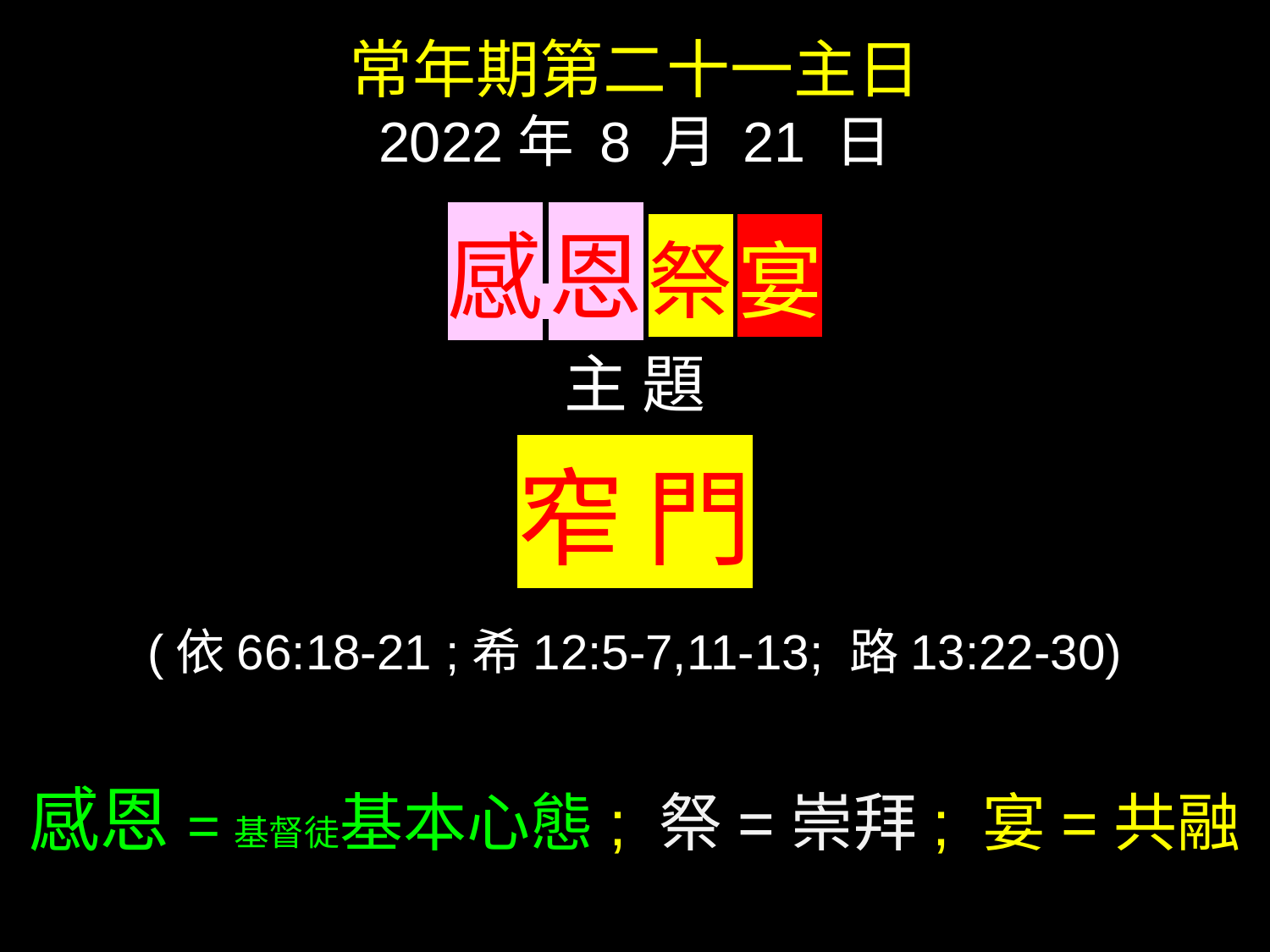

常年期第二十一主日
2022年 8 月 21 日

感 恩 祭 宴

主 題
窄 門
(依66:18-21 ;希12:5-7,11-13; 路13:22-30)

感恩=基督徒基本心態; 祭=崇拜; 宴=共融